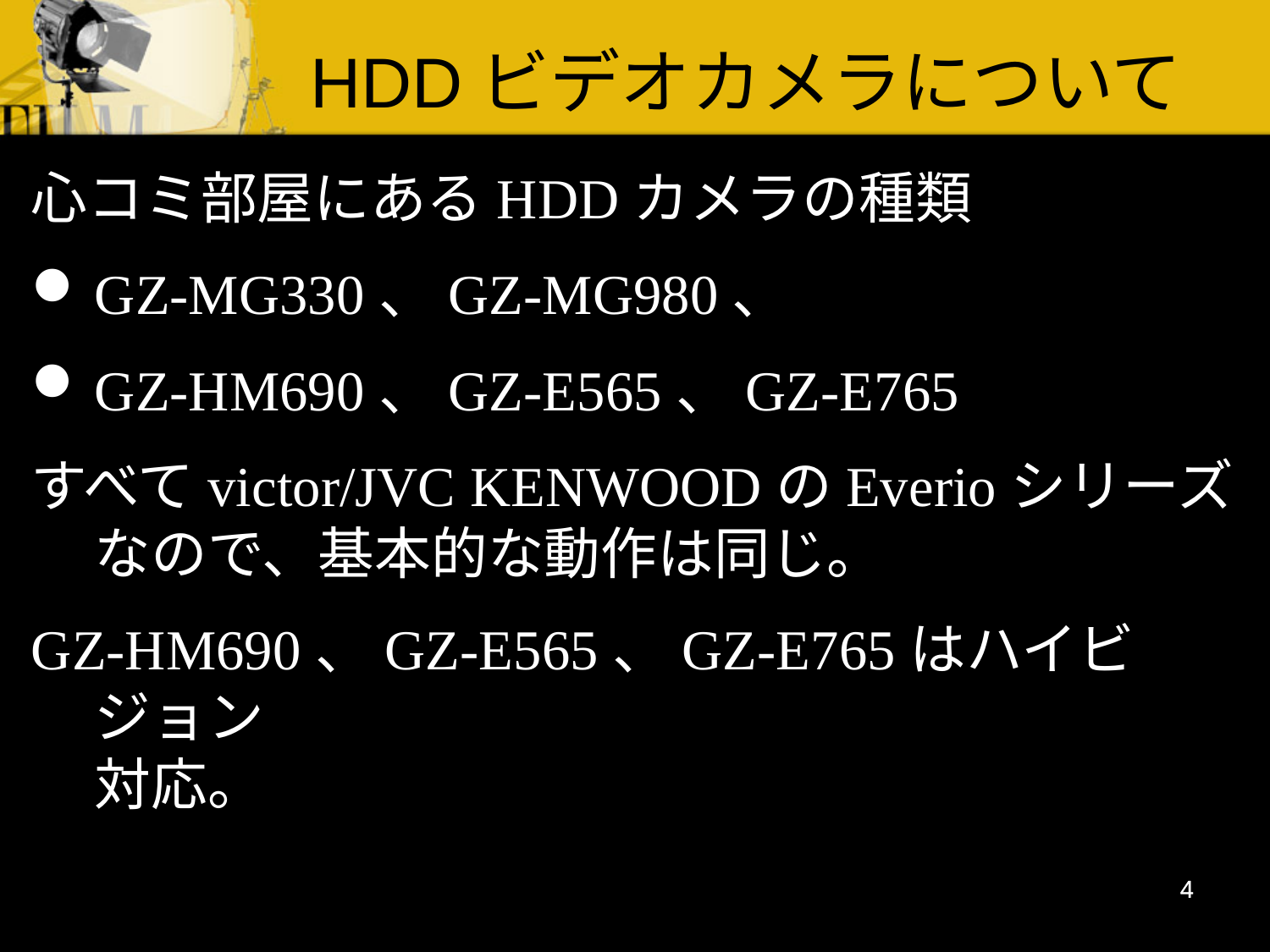

HDDビデオカメラについて
心コミ部屋にあるHDDカメラの種類
GZ-MG330、GZ-MG980、
GZ-HM690、GZ-E565、GZ-E765
すべてvictor/JVC KENWOODのEverioシリーズ
なので、基本的な動作は同じ。
GZ-HM690、GZ-E565、GZ-E765はハイビジョン
対応。
4
4